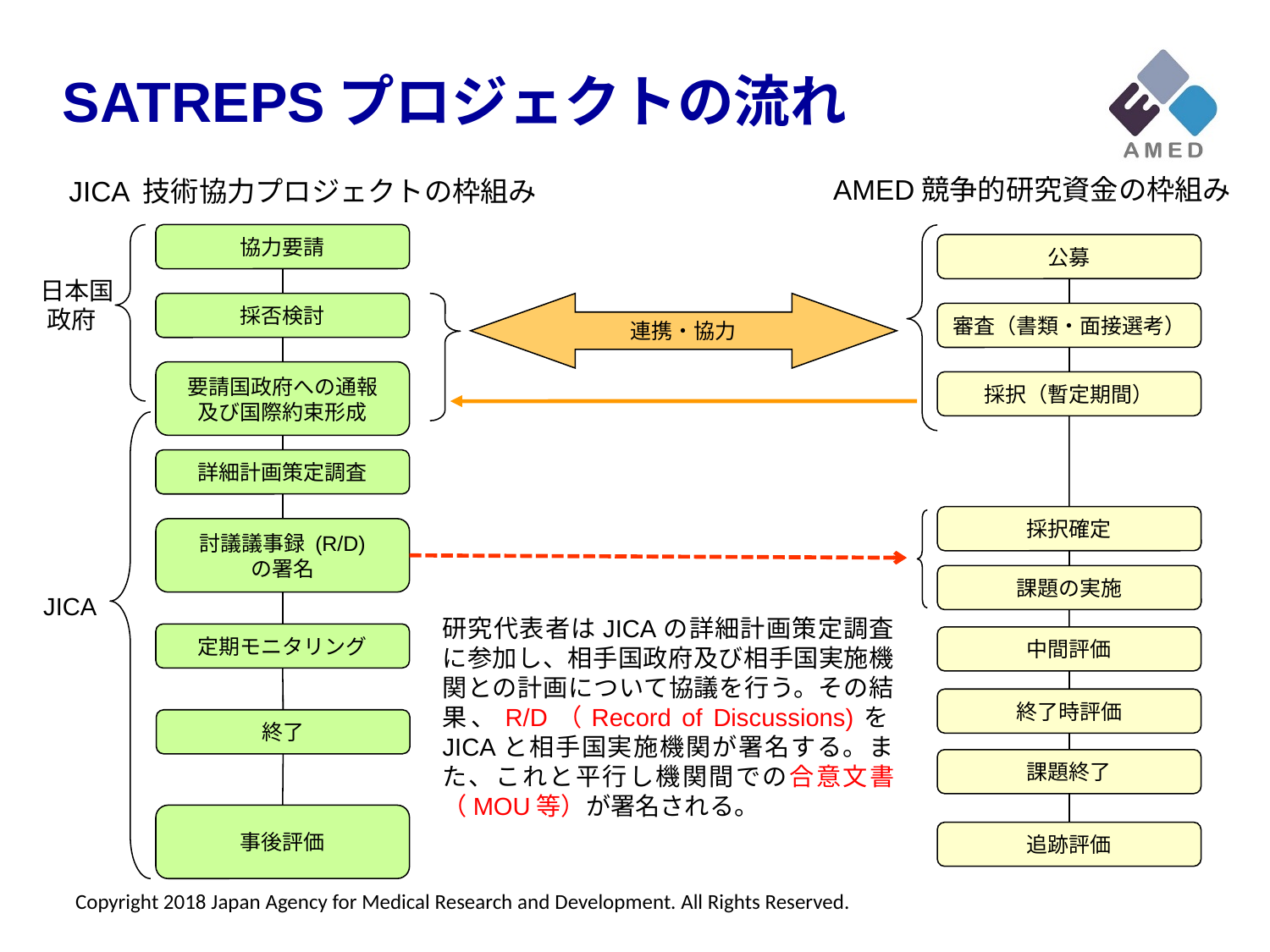

SATREPSプロジェクトの流れ
AMED競争的研究資金の枠組み
JICA 技術協力プロジェクトの枠組み

協力要請

公募
 日本国
政府
採否検討

連携・協力
審査（書類・面接選考）
要請国政府への通報
及び国際約束形成
採択（暫定期間）

詳細計画策定調査
採択確定

討議議事録 (R/D)
の署名
課題の実施
JICA
研究代表者はJICAの詳細計画策定調査に参加し、相手国政府及び相手国実施機関との計画について協議を行う。その結果、R/D（Record of Discussions)をJICAと相手国実施機関が署名する。また、これと平行し機関間での合意文書（MOU等）が署名される。
定期モニタリング
中間評価
終了時評価
終了
課題終了
事後評価
追跡評価

Copyright 2018 Japan Agency for Medical Research and Development. All Rights Reserved.